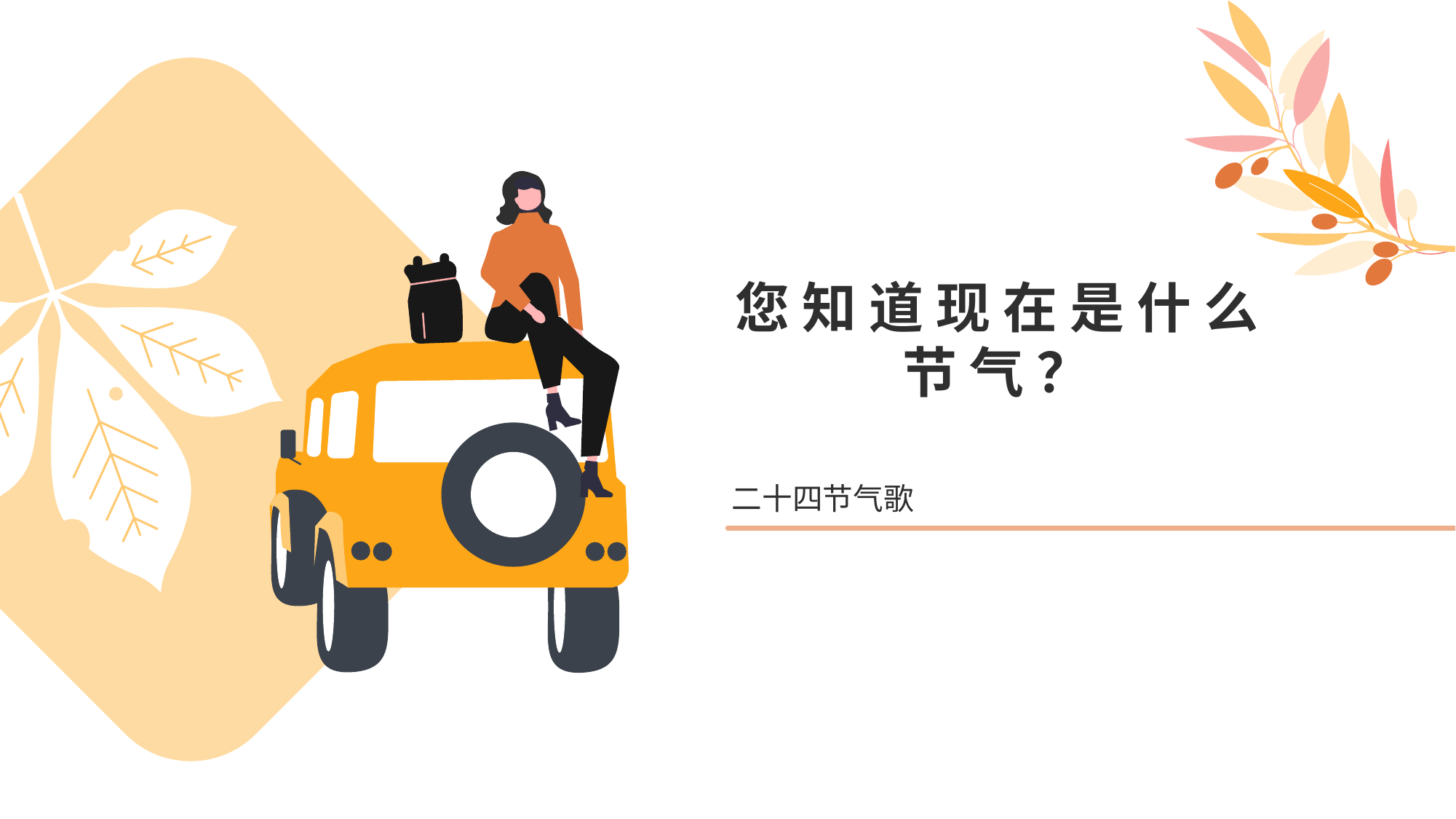

# 您 知 道 现 在 是 什 么 节 气 ？
二十四节气歌